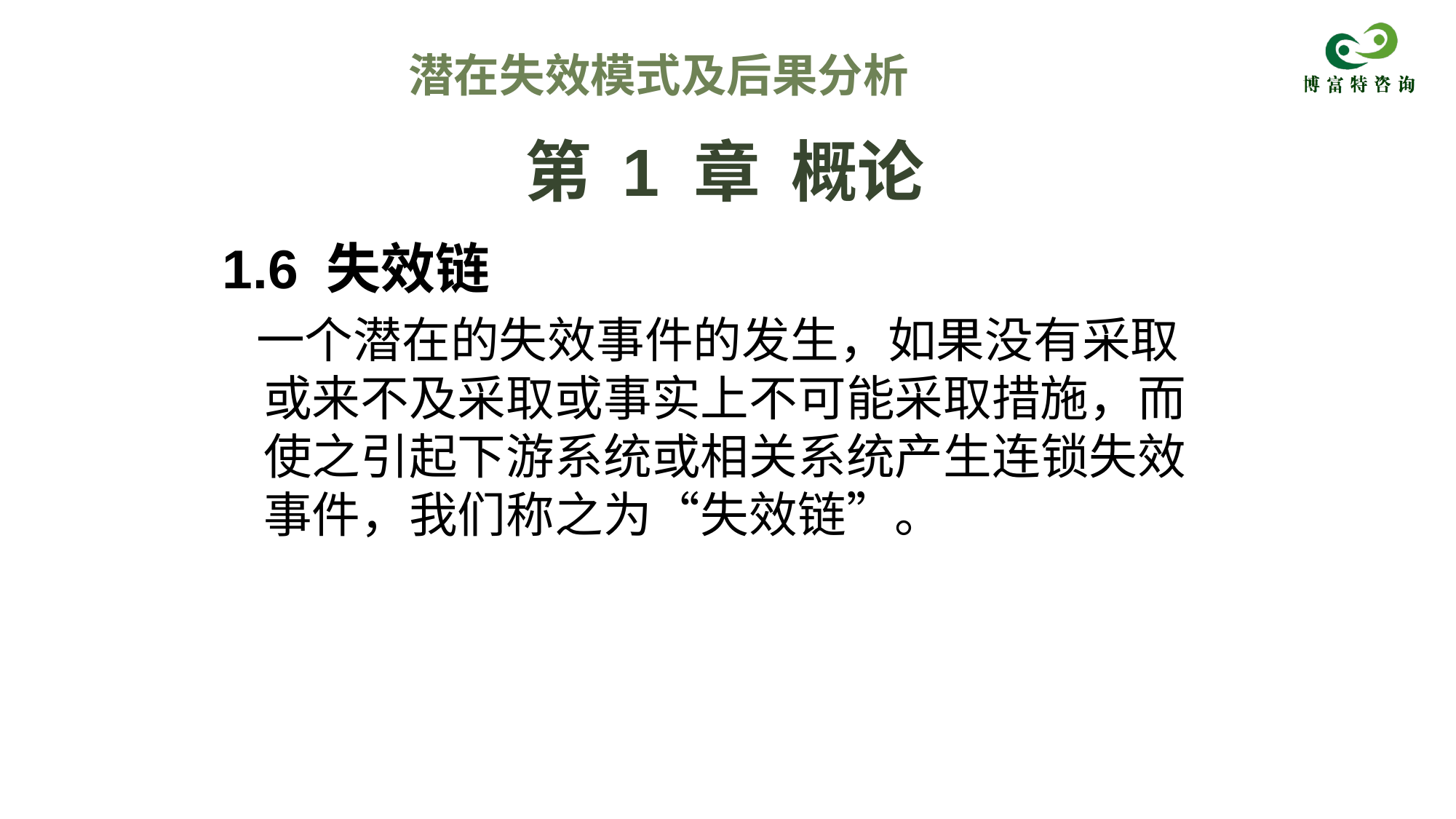

潜在失效模式及后果分析
# 第 1 章  概论
1.6 失效链
  一个潜在的失效事件的发生，如果没有采取或来不及采取或事实上不可能采取措施，而使之引起下游系统或相关系统产生连锁失效事件，我们称之为“失效链”。
17